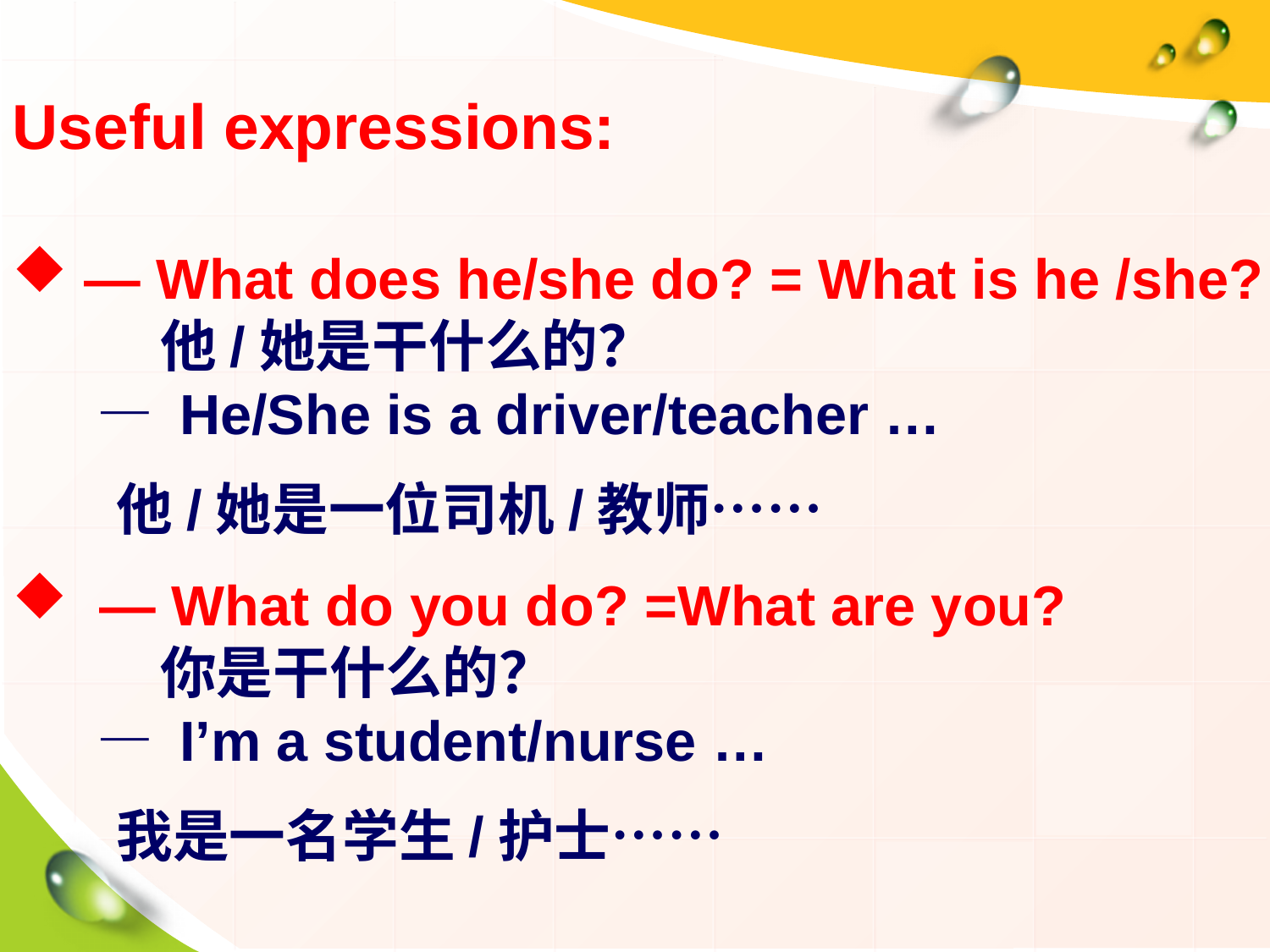

Useful expressions:
— What does he/she do? = What is he /she?
    他/她是干什么的？
 — He/She is a driver/teacher …
       他/她是一位司机/教师……
 — What do you do? =What are you?
    你是干什么的？
 — I’m a student/nurse …
       我是一名学生/护士……